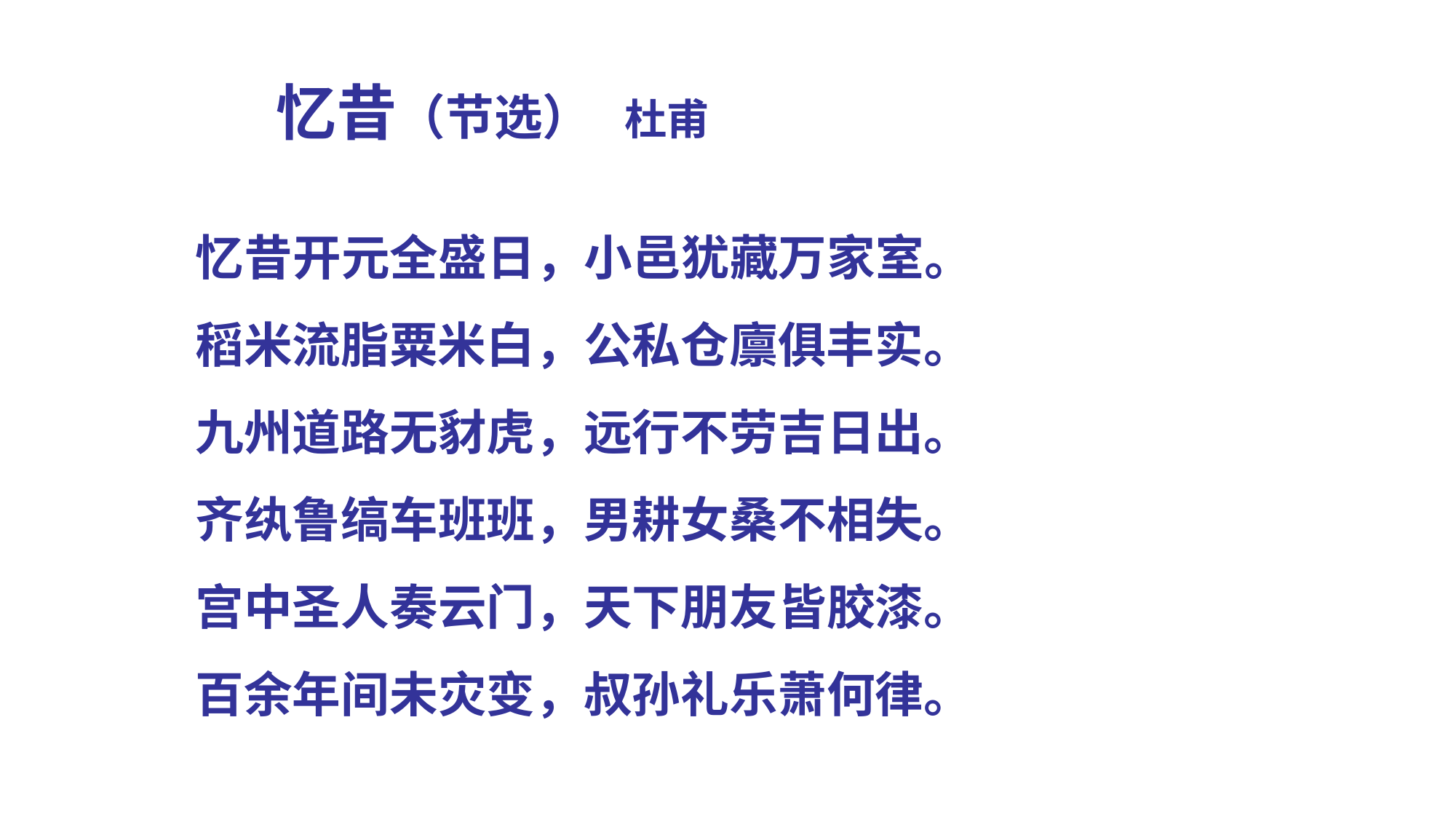

忆昔（节选）   杜甫

              忆昔开元全盛日，小邑犹藏万家室。
            稻米流脂粟米白，公私仓廪俱丰实。
            九州道路无豺虎，远行不劳吉日出。
            齐纨鲁缟车班班，男耕女桑不相失。
            宫中圣人奏云门，天下朋友皆胶漆。
            百余年间未灾变，叔孙礼乐萧何律。